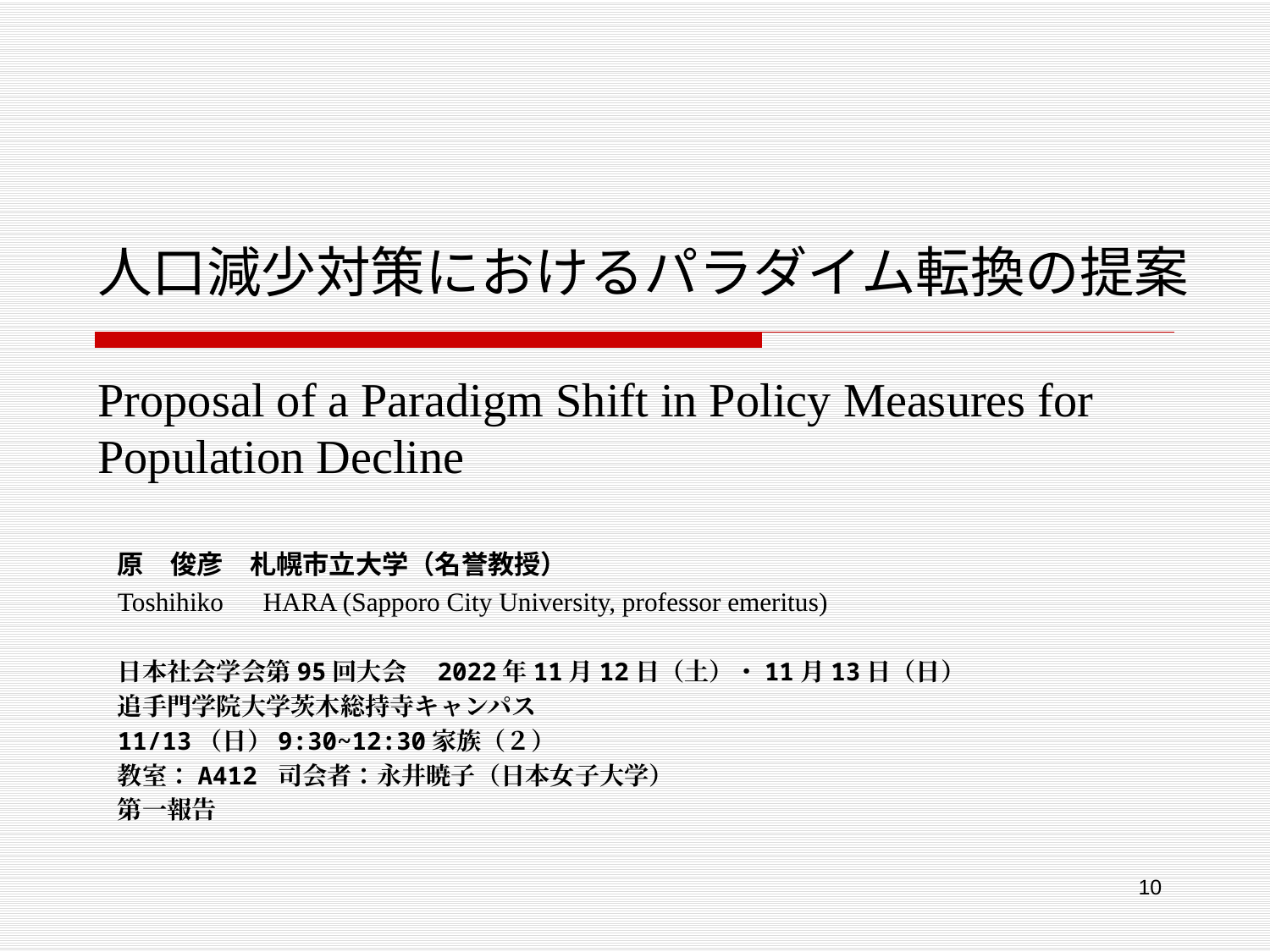

# 人口減少対策におけるパラダイム転換の提案 Proposal of a Paradigm Shift in Policy Measures for Population Decline
原　俊彦　札幌市立大学（名誉教授）
Toshihiko　HARA (Sapporo City University, professor emeritus)

日本社会学会第95回大会　2022年11月12日（土）・11月13日（日）
追手門学院大学茨木総持寺キャンパス
11/13（日）9:30~12:30家族（２）
教室：A412 司会者：永井暁子（日本女子大学）
第一報告
10